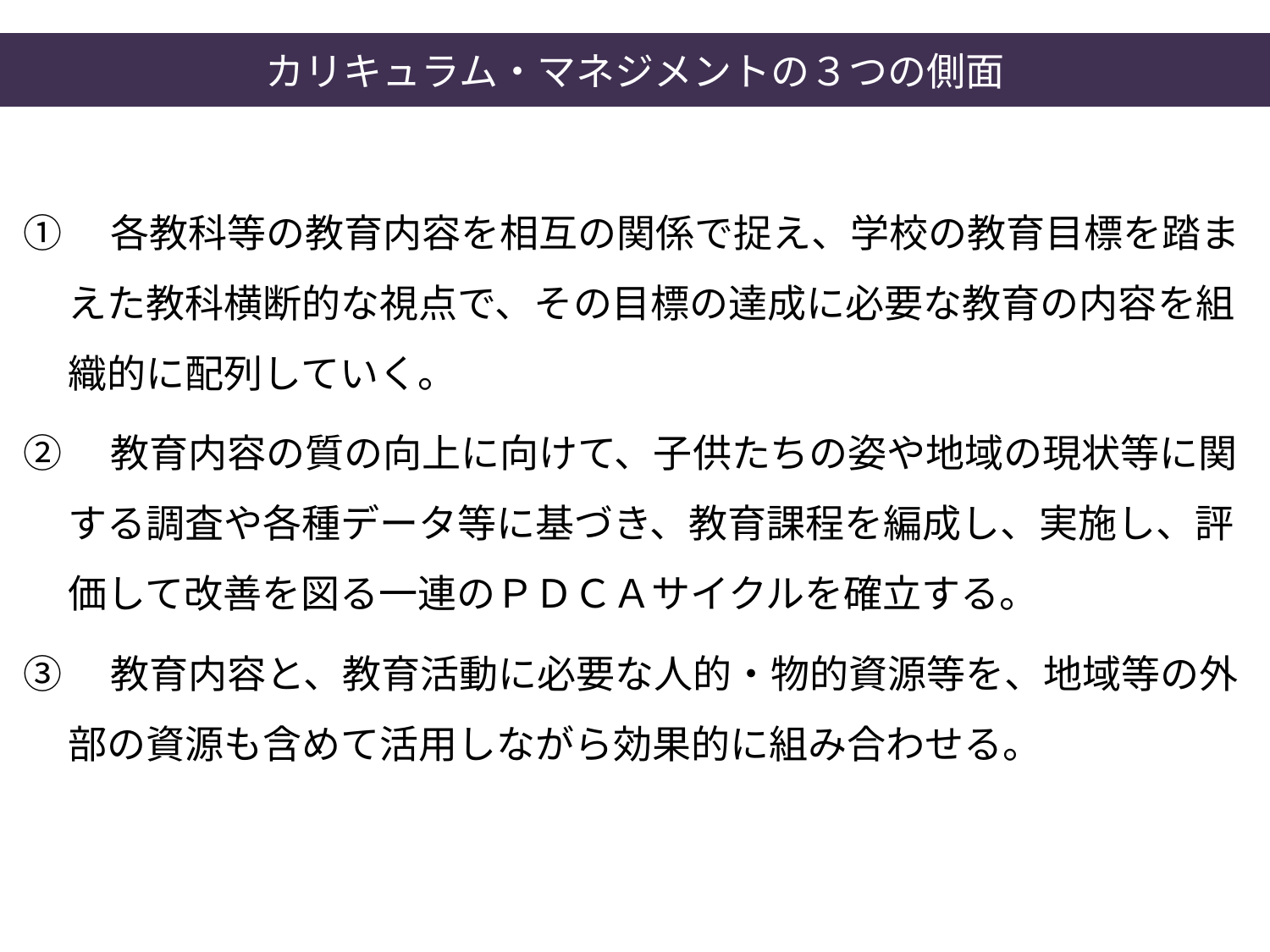

カリキュラム・マネジメントの３つの側面
①　各教科等の教育内容を相互の関係で捉え、学校の教育目標を踏まえた教科横断的な視点で、その目標の達成に必要な教育の内容を組織的に配列していく。
②　教育内容の質の向上に向けて、子供たちの姿や地域の現状等に関する調査や各種データ等に基づき、教育課程を編成し、実施し、評価して改善を図る一連のＰＤＣＡサイクルを確立する。
③　教育内容と、教育活動に必要な人的・物的資源等を、地域等の外部の資源も含めて活用しながら効果的に組み合わせる。